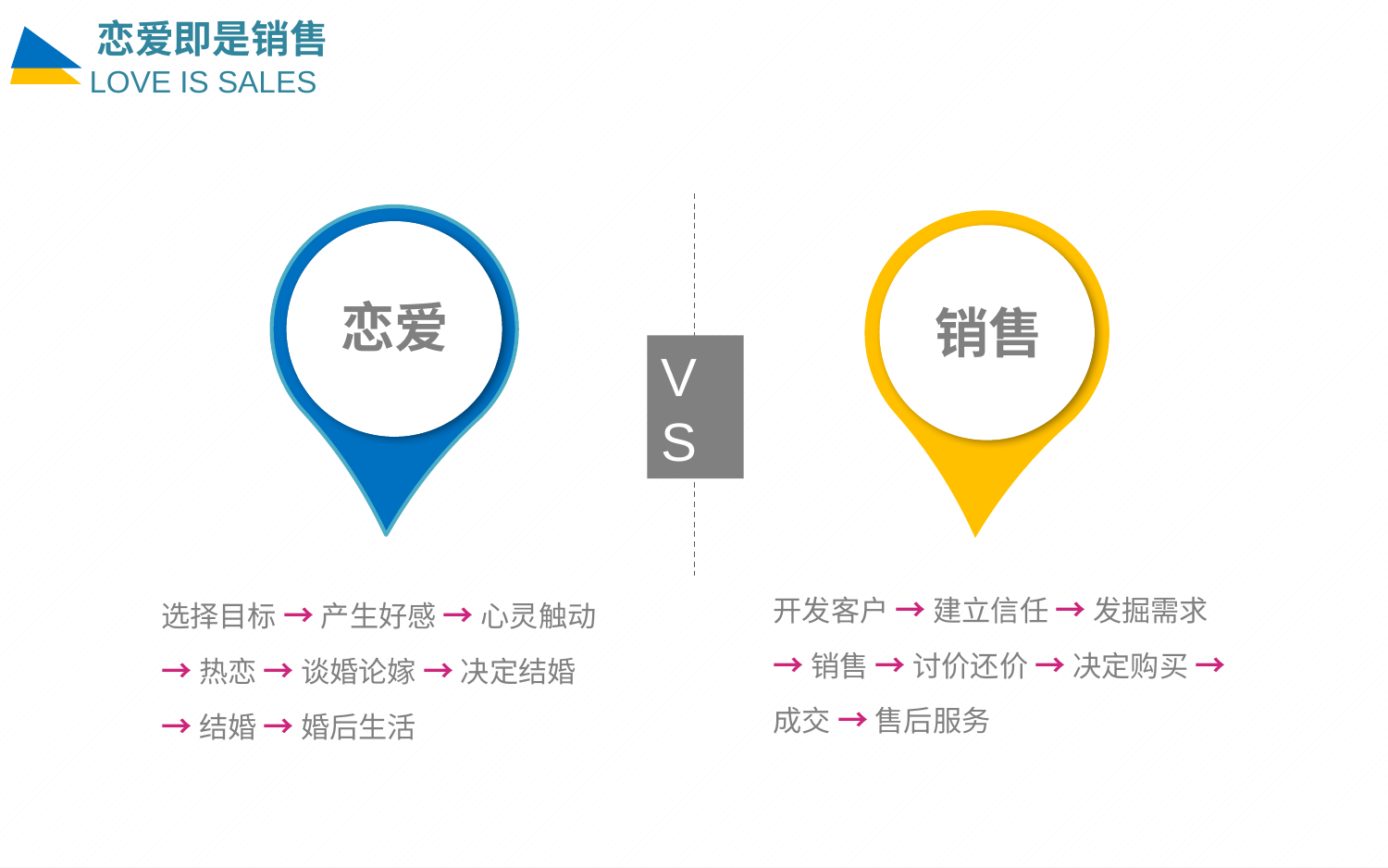

恋爱即是销售

LOVE IS SALES

恋爱
销售
VS
开发客户 → 建立信任 → 发掘需求 → 销售 → 讨价还价 → 决定购买 → 成交 → 售后服务
选择目标 → 产生好感 → 心灵触动 → 热恋 → 谈婚论嫁 → 决定结婚 → 结婚 → 婚后生活